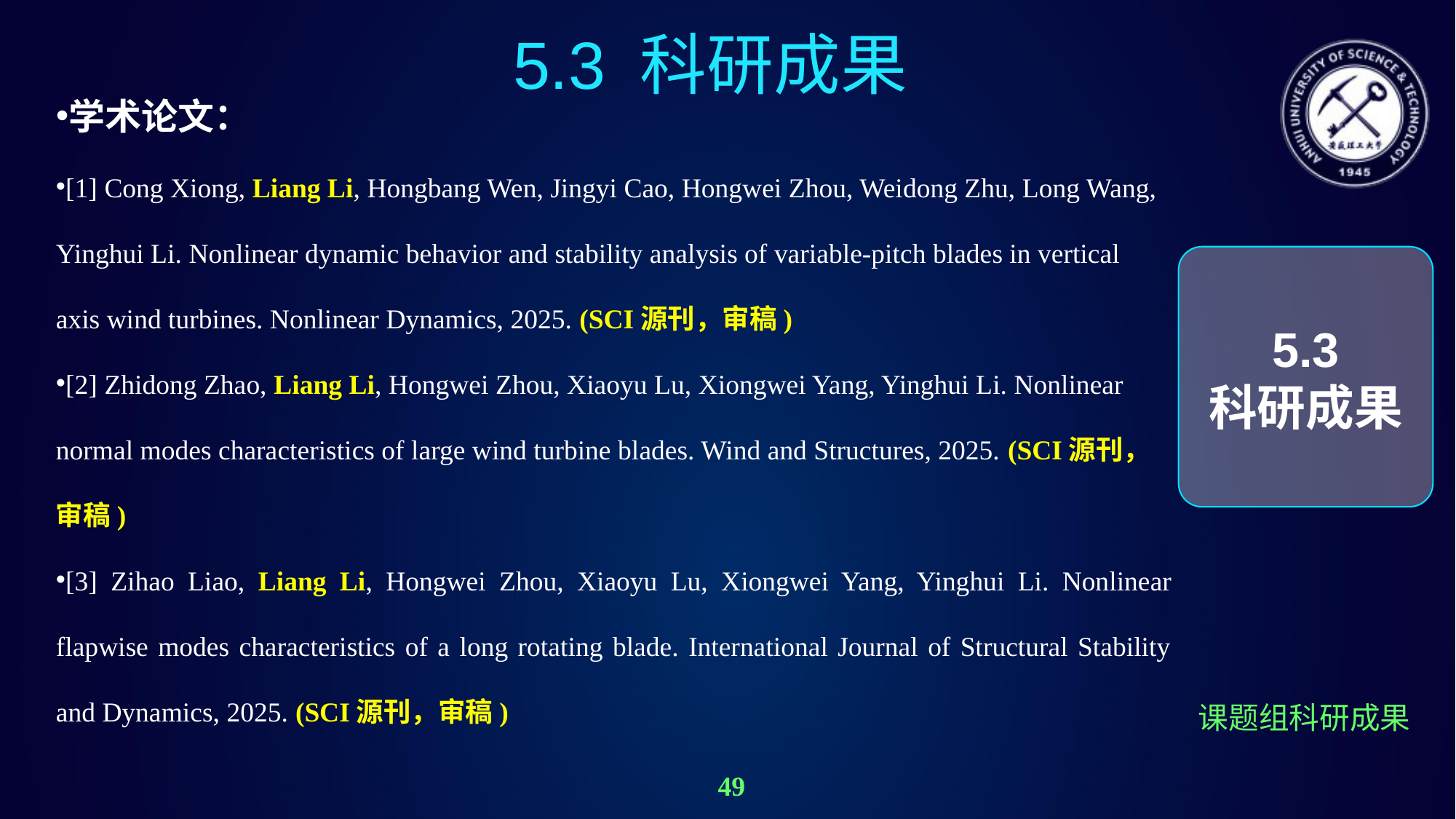

5.3 科研成果

学术论文：
[1] Cong Xiong, Liang Li, Hongbang Wen, Jingyi Cao, Hongwei Zhou, Weidong Zhu, Long Wang, Yinghui Li. Nonlinear dynamic behavior and stability analysis of variable-pitch blades in vertical axis wind turbines. Nonlinear Dynamics, 2025. (SCI源刊，审稿)
[2] Zhidong Zhao, Liang Li, Hongwei Zhou, Xiaoyu Lu, Xiongwei Yang, Yinghui Li. Nonlinear normal modes characteristics of large wind turbine blades. Wind and Structures, 2025. (SCI源刊，审稿)
[3] Zihao Liao, Liang Li, Hongwei Zhou, Xiaoyu Lu, Xiongwei Yang, Yinghui Li. Nonlinear flapwise modes characteristics of a long rotating blade. International Journal of Structural Stability and Dynamics, 2025. (SCI源刊，审稿)
5.3
科研成果

课题组科研成果
49